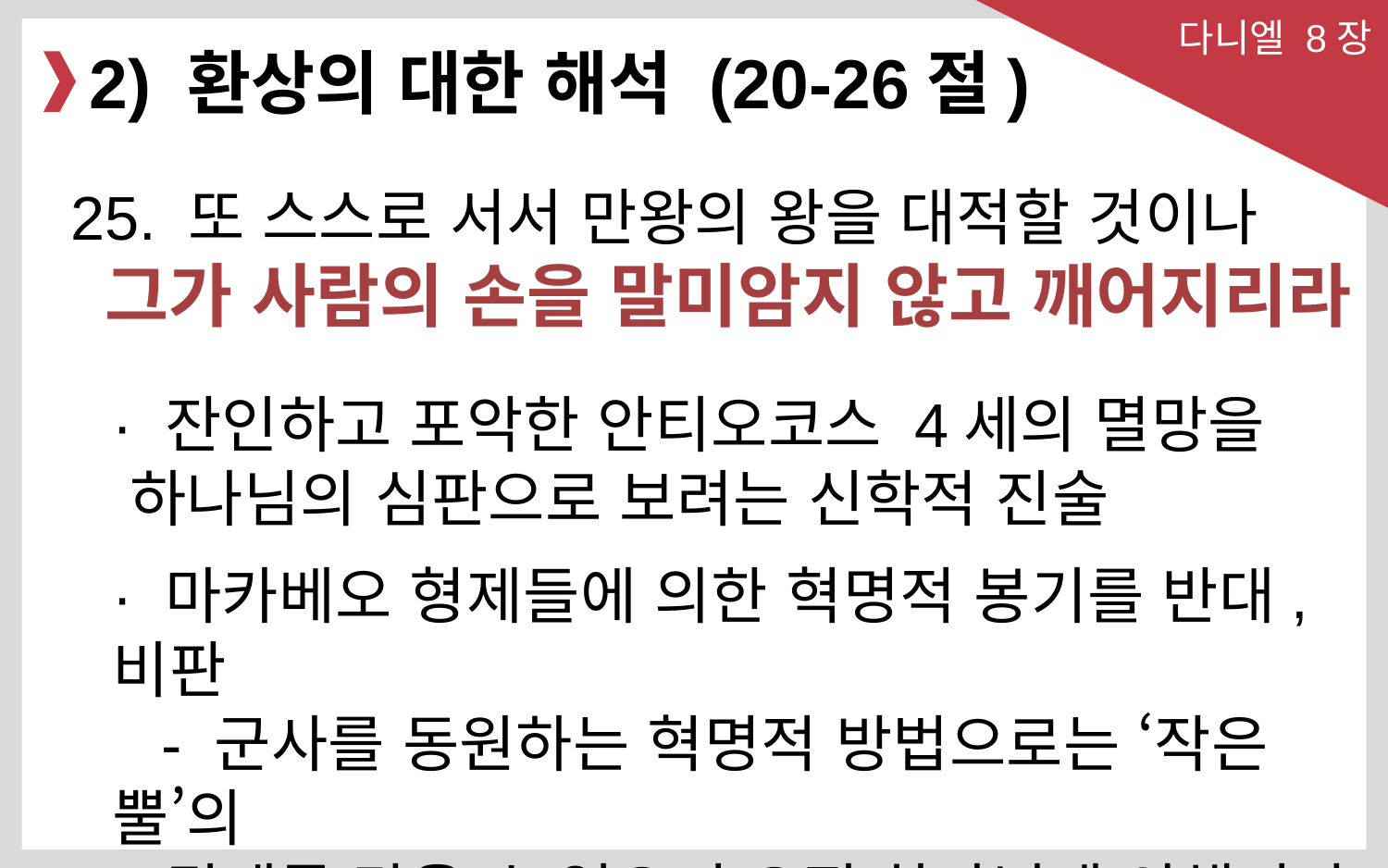

다니엘 8장
2) 환상의 대한 해석 (20-26절)

25. 또 스스로 서서 만왕의 왕을 대적할 것이나
  그가 사람의 손을 말미암지 않고 깨어지리라
· 잔인하고 포악한 안티오코스 4세의 멸망을
 하나님의 심판으로 보려는 신학적 진술
· 마카베오 형제들에 의한 혁명적 봉기를 반대, 비판
  - 군사를 동원하는 혁명적 방법으로는 ‘작은 뿔’의
   권세를 막을 수 없으며 오직 하나님에 의해서만 가능